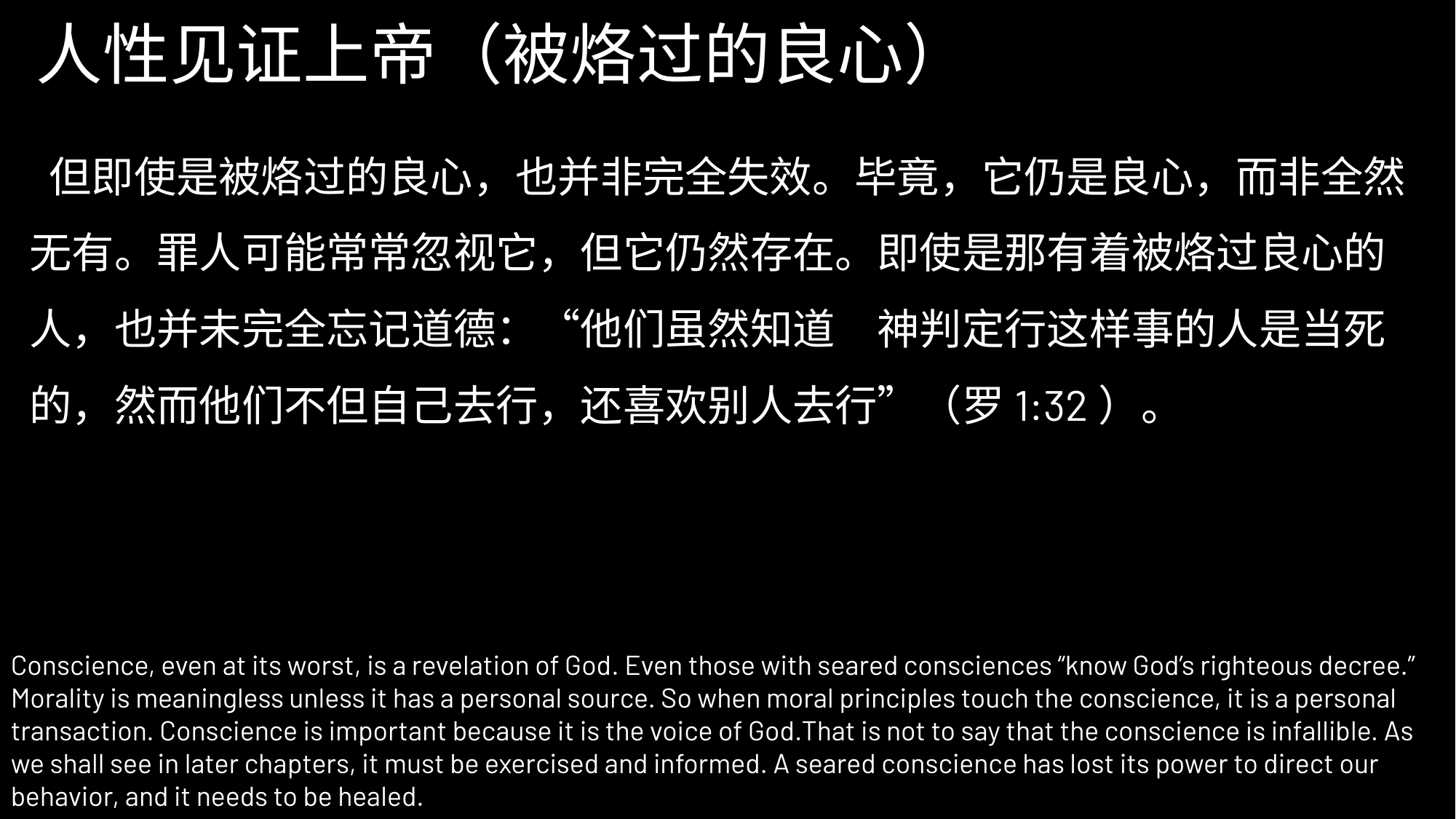

# 人性见证上帝（被烙过的良心）
 但即使是被烙过的良心，也并非完全失效。毕竟，它仍是良心，而非全然无有。罪人可能常常忽视它，但它仍然存在。即使是那有着被烙过良心的人，也并未完全忘记道德：“他们虽然知道　神判定行这样事的人是当死的，然而他们不但自己去行，还喜欢别人去行”（罗1:32）。
Conscience, even at its worst, is a revelation of God. Even those with seared consciences “know God’s righteous decree.” Morality is meaningless unless it has a personal source. So when moral principles touch the conscience, it is a personal transaction. Conscience is important because it is the voice of God.That is not to say that the conscience is infallible. As we shall see in later chapters, it must be exercised and informed. A seared conscience has lost its power to direct our behavior, and it needs to be healed.